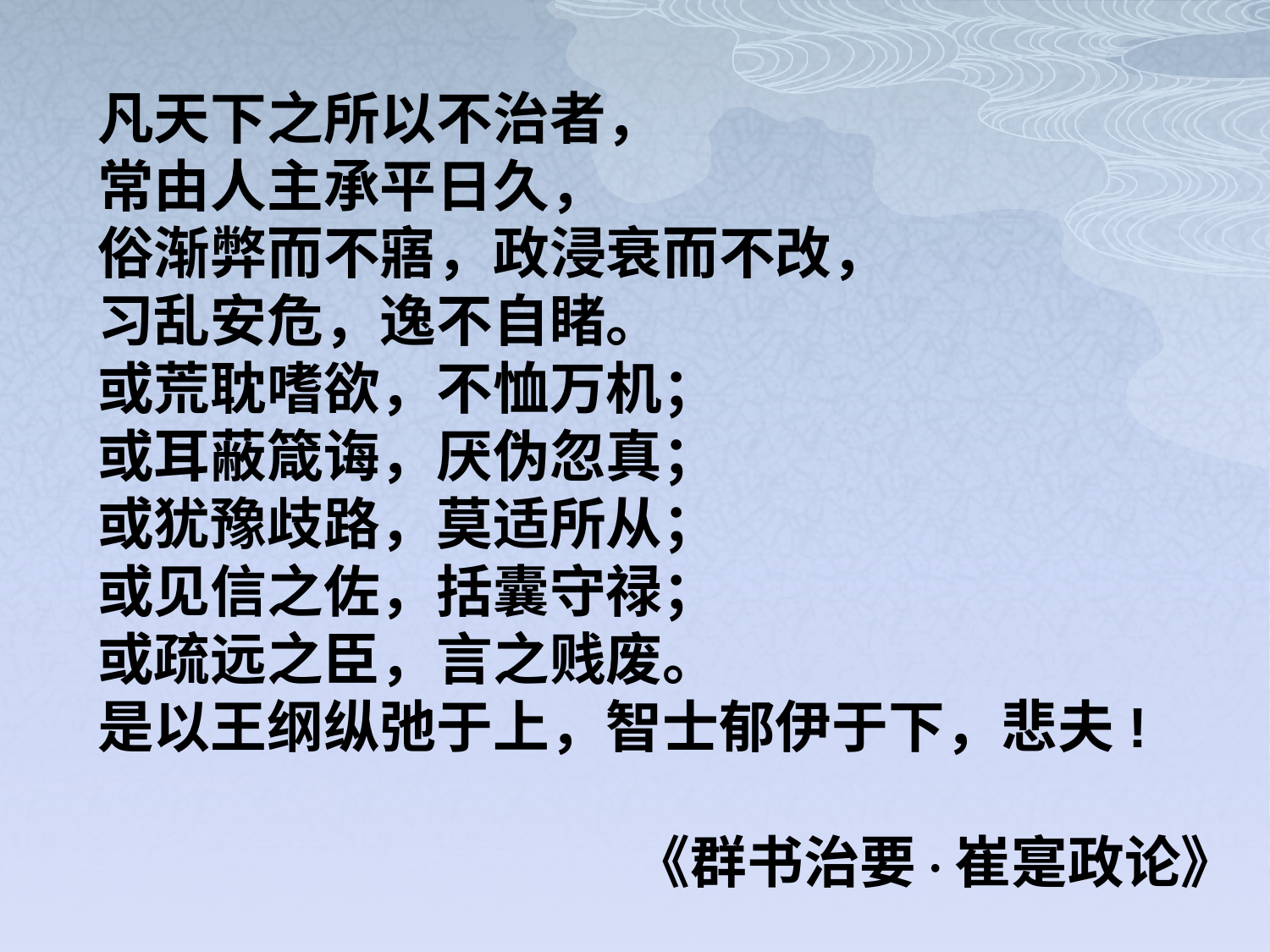

凡天下之所以不治者，
    常由人主承平日久，
    俗渐弊而不寤，政浸衰而不改，
    习乱安危，逸不自睹。
    或荒耽嗜欲，不恤万机；
    或耳蔽箴诲，厌伪忽真；
    或犹豫歧路，莫适所从；
    或见信之佐，括囊守禄；
    或疏远之臣，言之贱废。
    是以王纲纵弛于上，智士郁伊于下，悲夫!

《群书治要·崔寔政论》